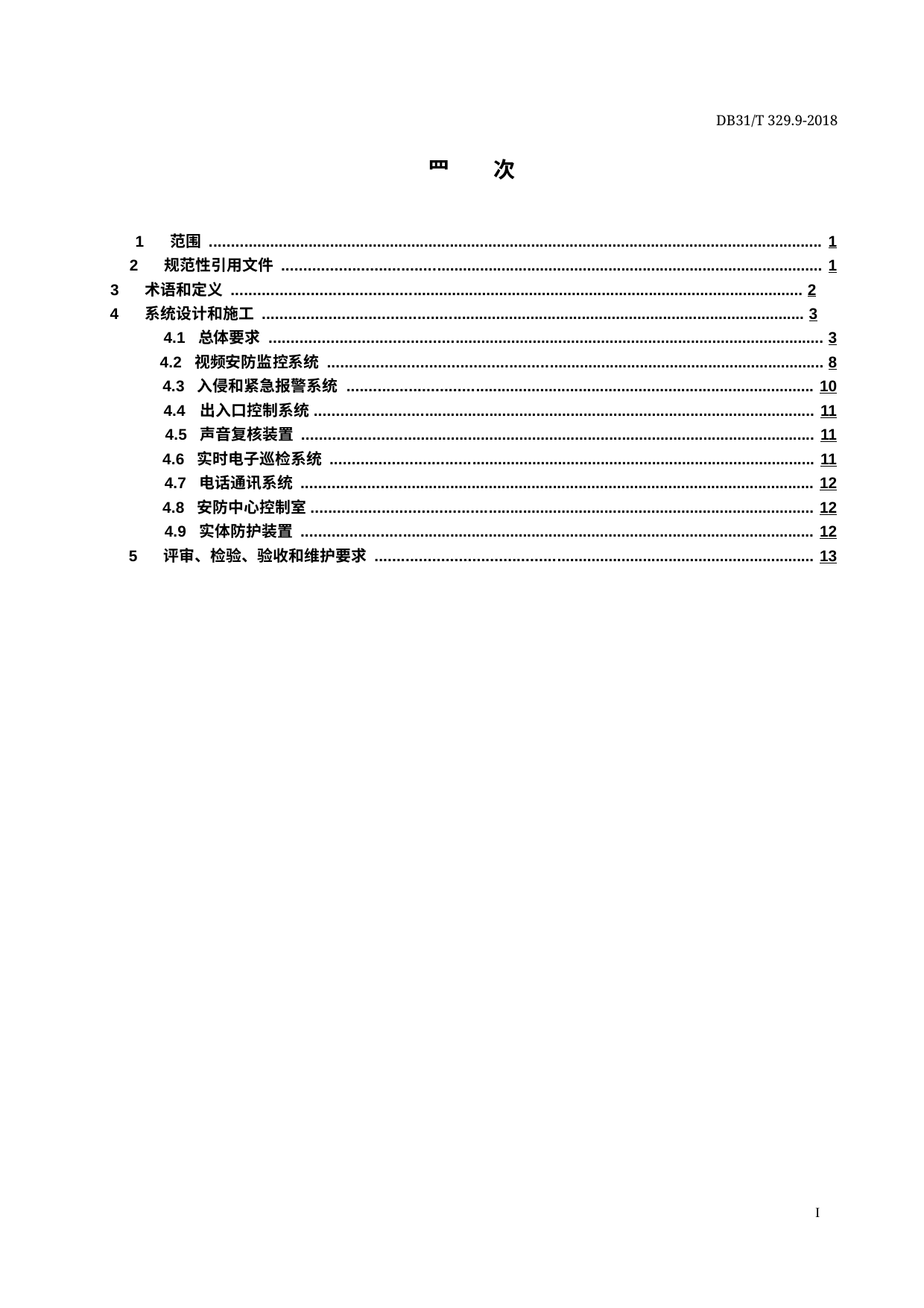

DB31/T 329.9-2018

⺫        次

1     范围 ............................................................................................................................................... 1
2     规范性引⽤⽂件 ............................................................................................................................. 1
3     术语和定义 .................................................................................................................................... 2
4     系统设计和施⼯ ............................................................................................................................. 3
4.1  总体要求 ................................................................................................................................ 3
4.2  视频安防监控系统 .................................................................................................................. 8
4.3  ⼊侵和紧急报警系统 ............................................................................................................ 10
4.4  出⼊⼝控制系统.................................................................................................................... 11
4.5  声⾳复核装置 ....................................................................................................................... 11
4.6  实时电⼦巡检系统 ................................................................................................................ 11
4.7  电话通讯系统 ....................................................................................................................... 12
4.8  安防中⼼控制室.................................................................................................................... 12
4.9  实体防护装置 ....................................................................................................................... 12

5     评审、检验、验收和维护要求 ..................................................................................................... 13

I